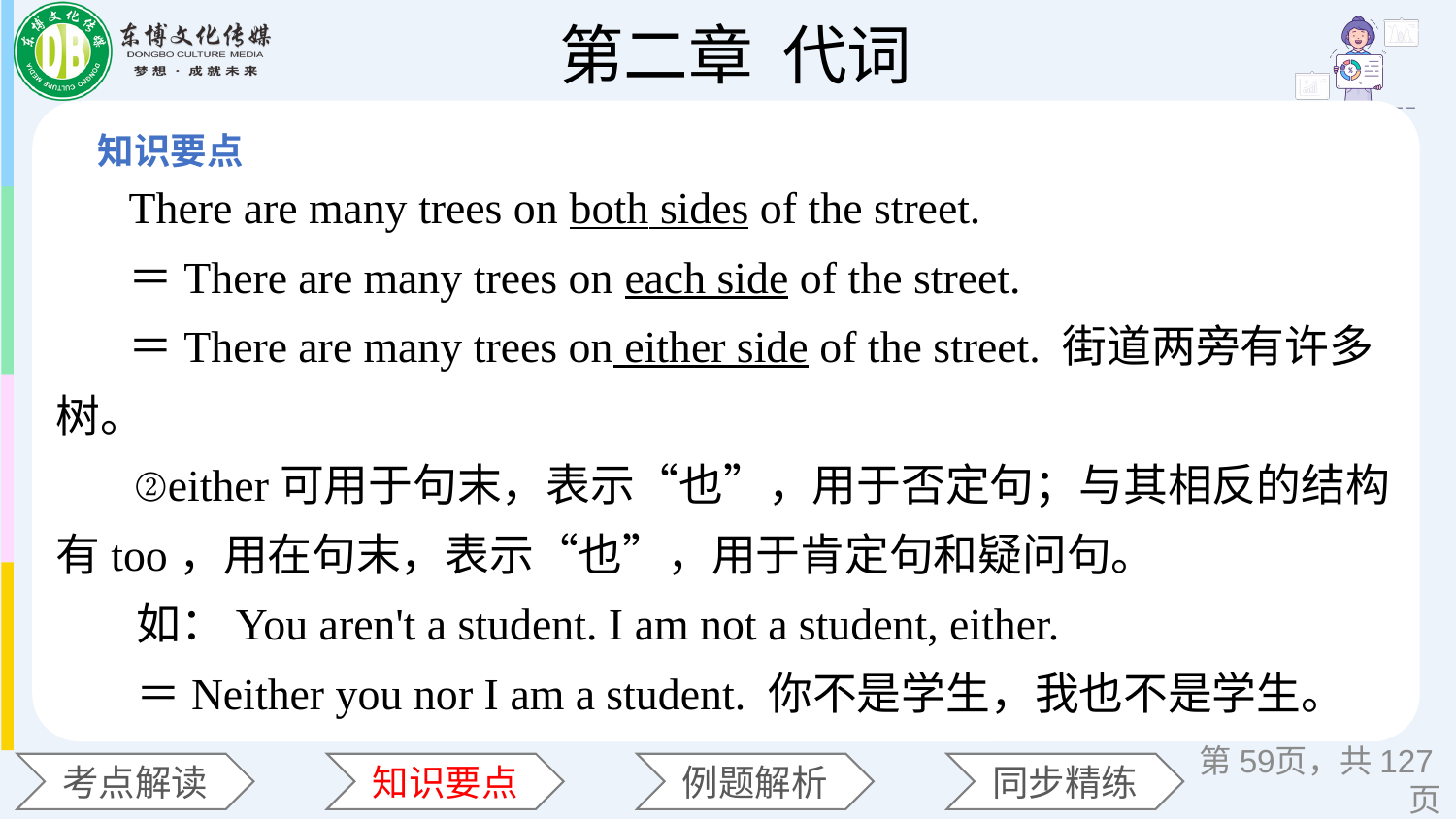

There are many trees on both sides of the street.
＝There are many trees on each side of the street.
＝There are many trees on either side of the street. 街道两旁有许多树。
       ②either可用于句末，表示“也”，用于否定句；与其相反的结构有too，用在句末，表示“也”，用于肯定句和疑问句。
       如：You aren't a student. I am not a student, either.
       ＝Neither you nor I am a student. 你不是学生，我也不是学生。

第59页，共127页